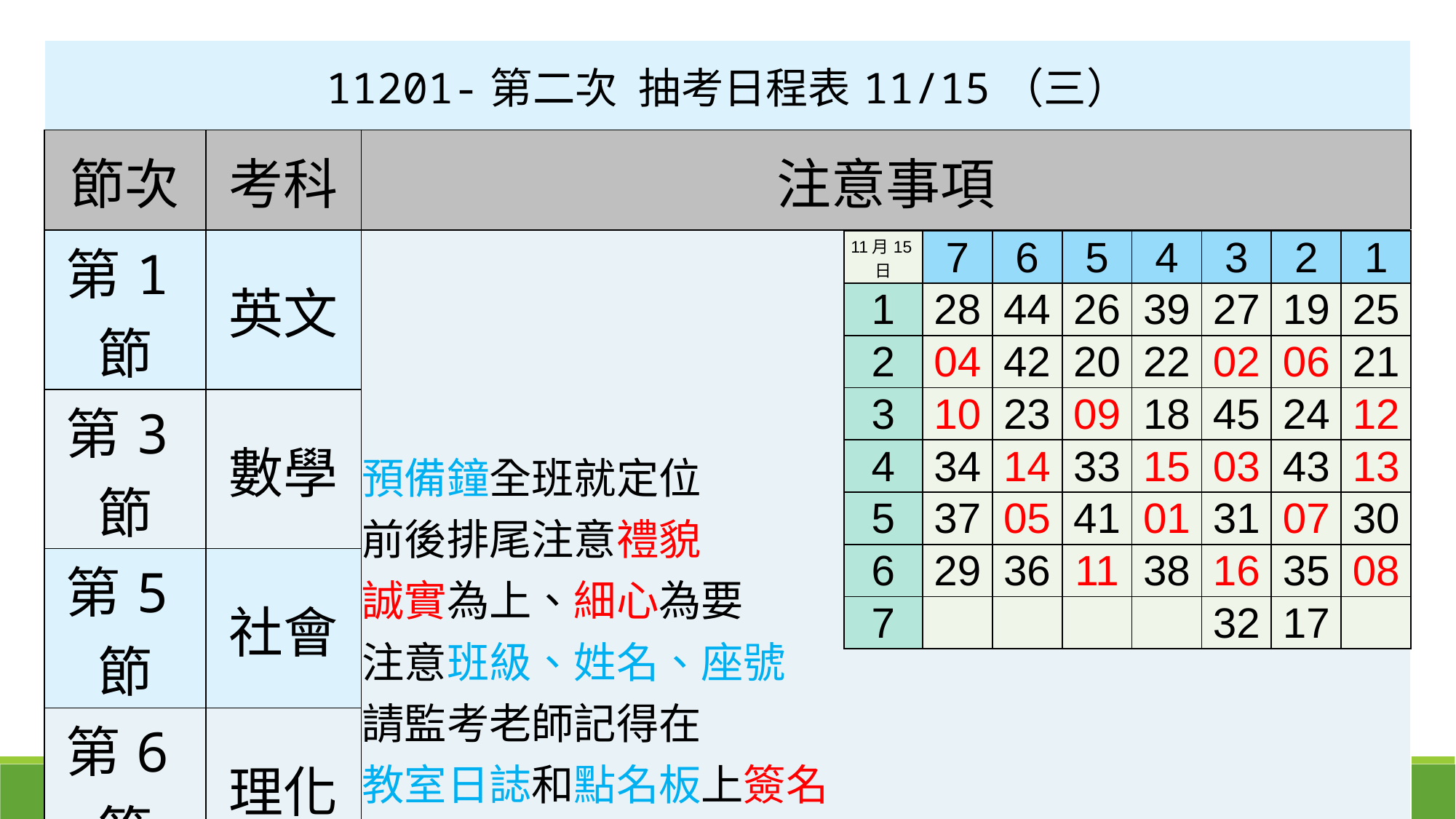

| 11201-第二次 抽考日程表11/15（三） |  |  |
| --- | --- | --- |
| 節次 | 考科 | 注意事項 |
| 第1節 | 英文 | 預備鐘全班就定位 前後排尾注意禮貌 誠實為上、細心為要 注意班級、姓名、座號 請監考老師記得在 教室日誌和點名板上簽名 |
| 第3節 | 數學 |  |
| 第5節 | 社會 |  |
| 第6節 | 理化 |  |
| 第8節 | 國文 |  |
| 11月15日 | 7 | 6 | 5 | 4 | 3 | 2 | 1 |
| --- | --- | --- | --- | --- | --- | --- | --- |
| 1 | 28 | 44 | 26 | 39 | 27 | 19 | 25 |
| 2 | 04 | 42 | 20 | 22 | 02 | 06 | 21 |
| 3 | 10 | 23 | 09 | 18 | 45 | 24 | 12 |
| 4 | 34 | 14 | 33 | 15 | 03 | 43 | 13 |
| 5 | 37 | 05 | 41 | 01 | 31 | 07 | 30 |
| 6 | 29 | 36 | 11 | 38 | 16 | 35 | 08 |
| 7 |  |  |  |  | 32 | 17 |  |